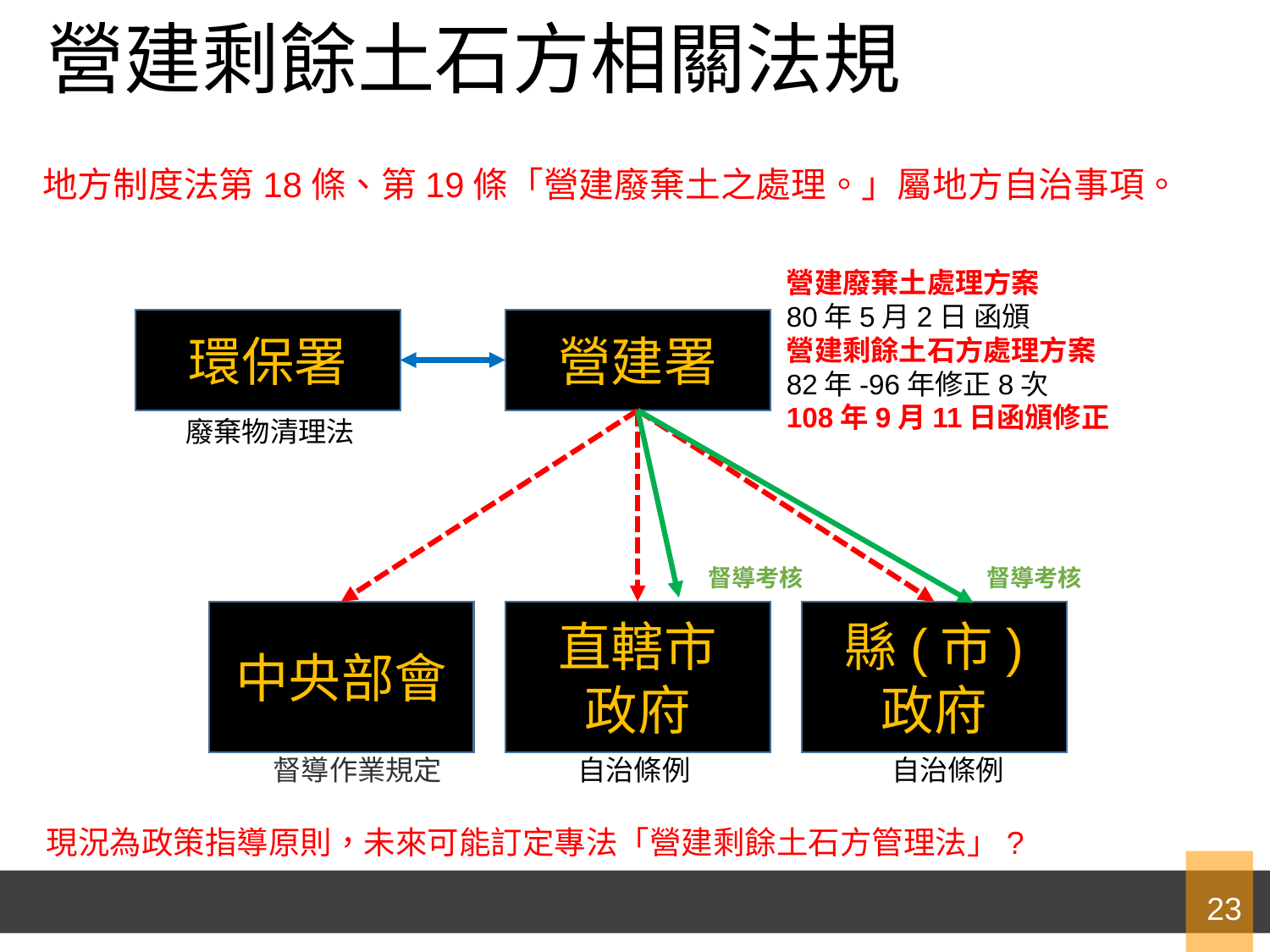

# 營建剩餘土石方相關法規
地方制度法第18條、第19條「營建廢棄土之處理。」屬地方自治事項。
營建廢棄土處理方案
80年5月2日 函頒
營建剩餘土石方處理方案
82年-96年修正8次
108年9月11日函頒修正
環保署
營建署
廢棄物清理法
督導考核
督導考核
中央部會
直轄市
政府
縣(市)
政府
自治條例
自治條例
督導作業規定
現況為政策指導原則，未來可能訂定專法「營建剩餘土石方管理法」?
23